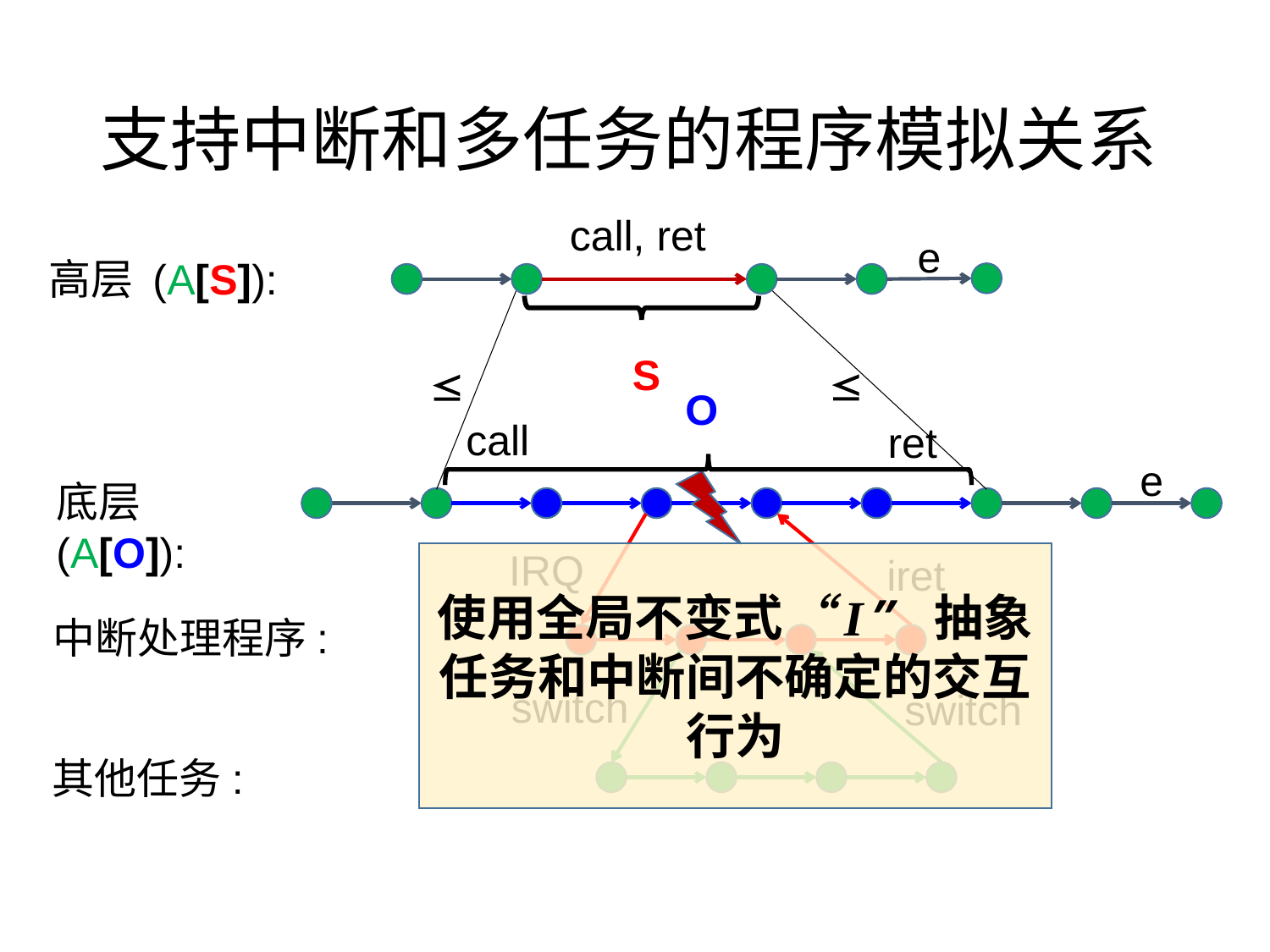

# 支持中断和多任务的程序模拟关系
call, ret

e
高层 (A[S]):

≤
≤
S

O
call
ret
e
底层 (A[O]):

IRQ
iret
使用全局不变式“I” 抽象任务和中断间不确定的交互行为
中断处理程序:

switch
switch
其他任务: